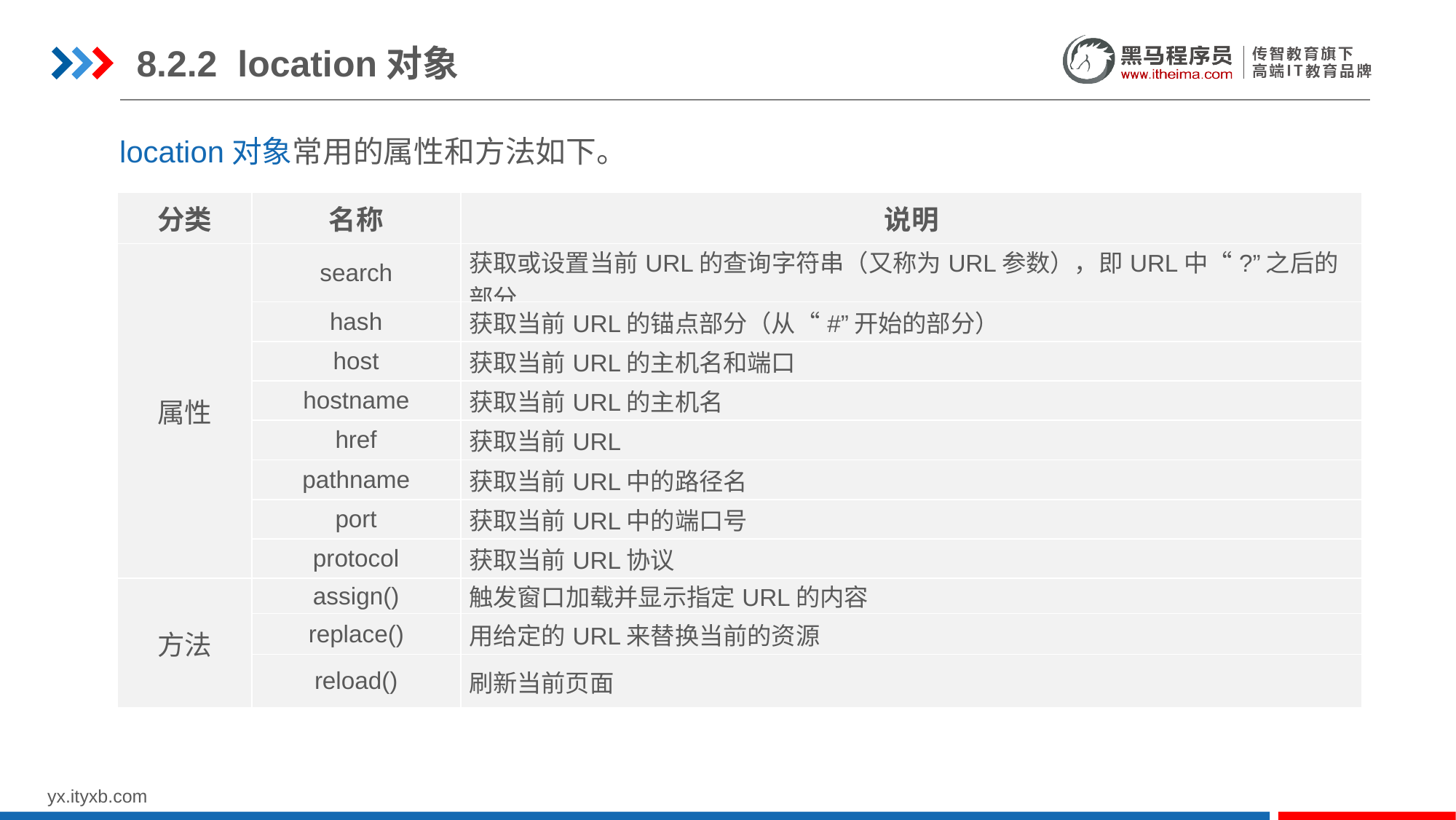

8.2.2  location对象
location对象常用的属性和方法如下。
| 分类 | 名称 | 说明 |
| --- | --- | --- |
| 属性 | search | 获取或设置当前URL的查询字符串（又称为URL参数），即URL中“?”之后的部分 |
|  | hash | 获取当前URL的锚点部分（从“#”开始的部分） |
|  | host | 获取当前URL的主机名和端口 |
|  | hostname | 获取当前URL的主机名 |
|  | href | 获取当前URL |
|  | pathname | 获取当前URL中的路径名 |
|  | port | 获取当前URL中的端口号 |
|  | protocol | 获取当前URL协议 |
| 方法 | assign() | 触发窗口加载并显示指定URL的内容 |
|  | replace() | 用给定的URL来替换当前的资源 |
|  | reload() | 刷新当前页面 |